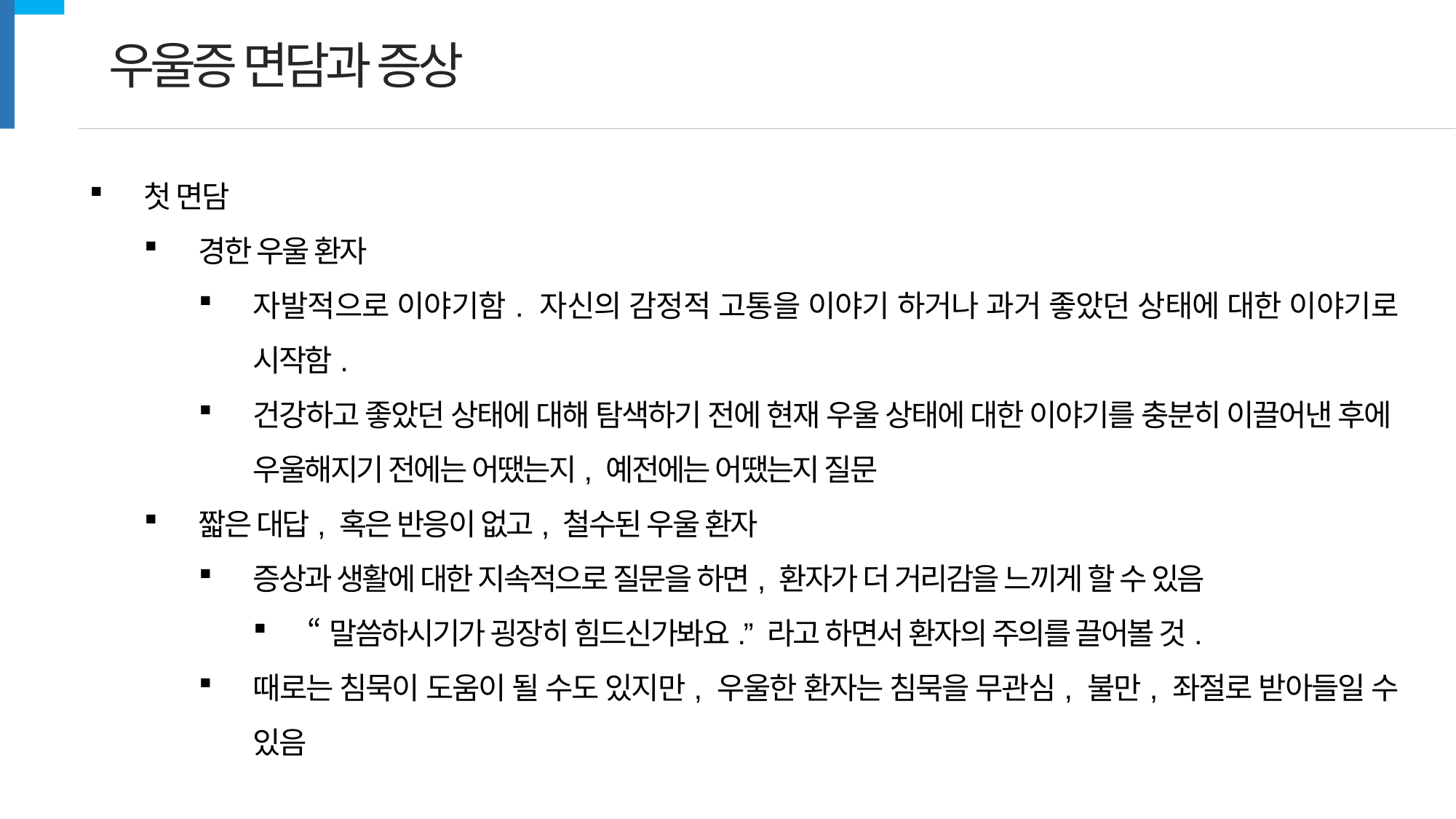

우울증 면담과 증상

첫 면담
경한 우울 환자
자발적으로 이야기함. 자신의 감정적 고통을 이야기 하거나 과거 좋았던 상태에 대한 이야기로 시작함.
건강하고 좋았던 상태에 대해 탐색하기 전에 현재 우울 상태에 대한 이야기를 충분히 이끌어낸 후에  우울해지기 전에는 어땠는지, 예전에는 어땠는지 질문
짧은 대답, 혹은 반응이 없고, 철수된 우울 환자
증상과 생활에 대한 지속적으로 질문을 하면, 환자가 더 거리감을 느끼게 할 수 있음
“말씀하시기가 굉장히 힘드신가봐요.” 라고 하면서 환자의 주의를 끌어볼 것.
때로는 침묵이 도움이 될 수도 있지만, 우울한 환자는 침묵을 무관심, 불만, 좌절로 받아들일 수 있음